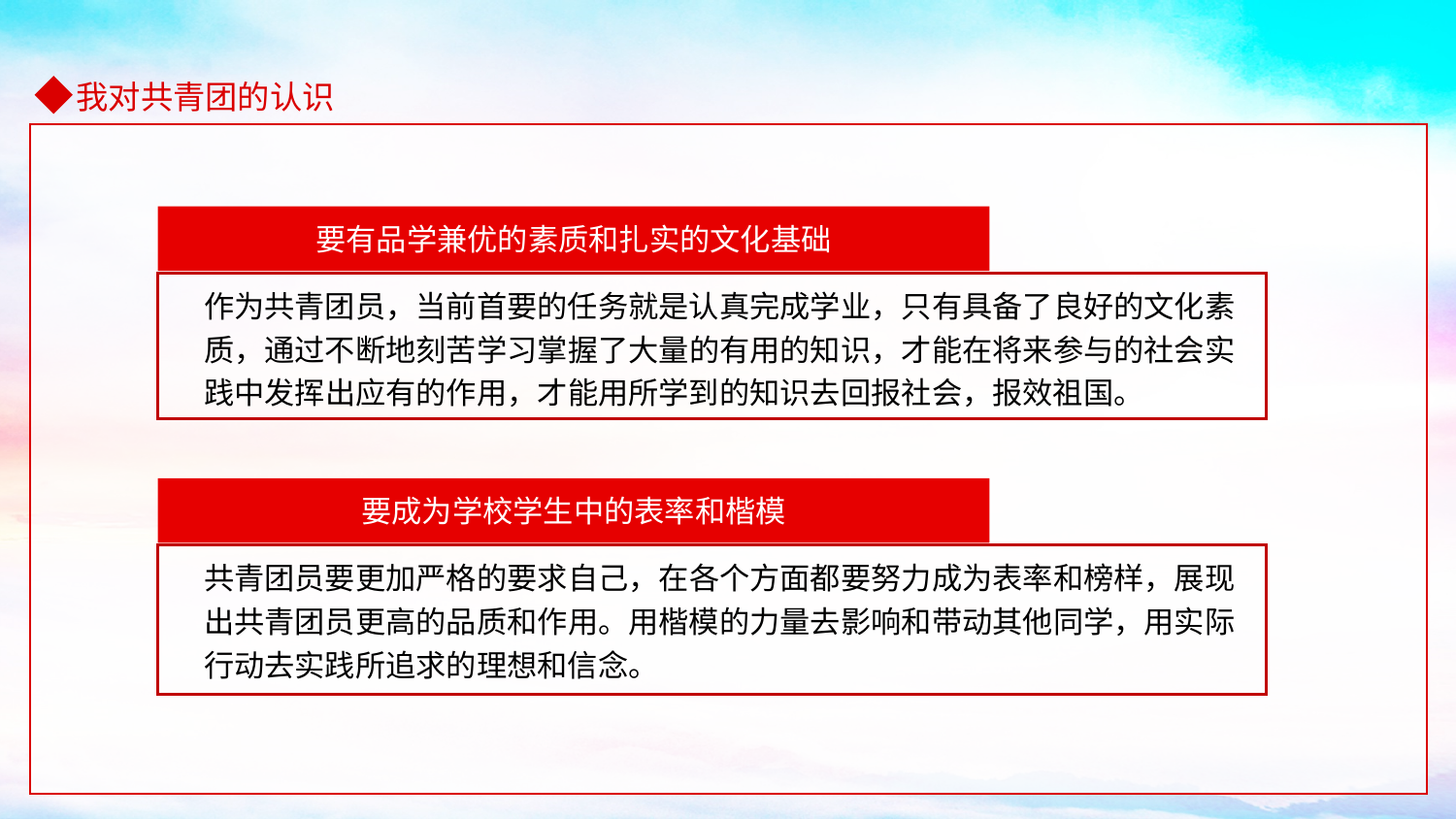

要有品学兼优的素质和扎实的文化基础

作为共青团员，当前首要的任务就是认真完成学业，只有具备了良好的文化素质，通过不断地刻苦学习掌握了大量的有用的知识，才能在将来参与的社会实践中发挥出应有的作用，才能用所学到的知识去回报社会，报效祖国。
要成为学校学生中的表率和楷模

共青团员要更加严格的要求自己，在各个方面都要努力成为表率和榜样，展现出共青团员更高的品质和作用。用楷模的力量去影响和带动其他同学，用实际行动去实践所追求的理想和信念。